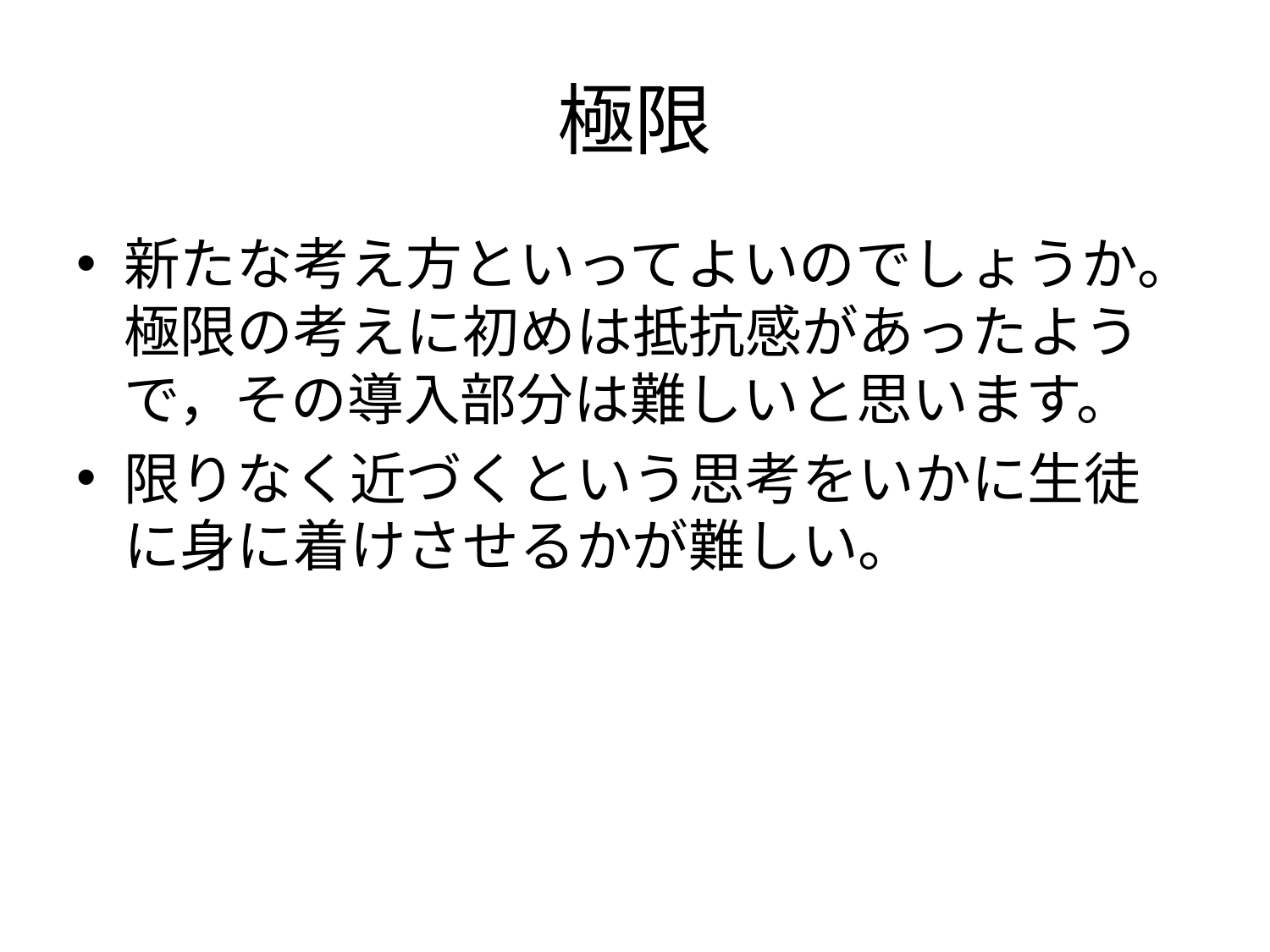

# 極限
新たな考え方といってよいのでしょうか。極限の考えに初めは抵抗感があったようで，その導入部分は難しいと思います。
限りなく近づくという思考をいかに生徒に身に着けさせるかが難しい。